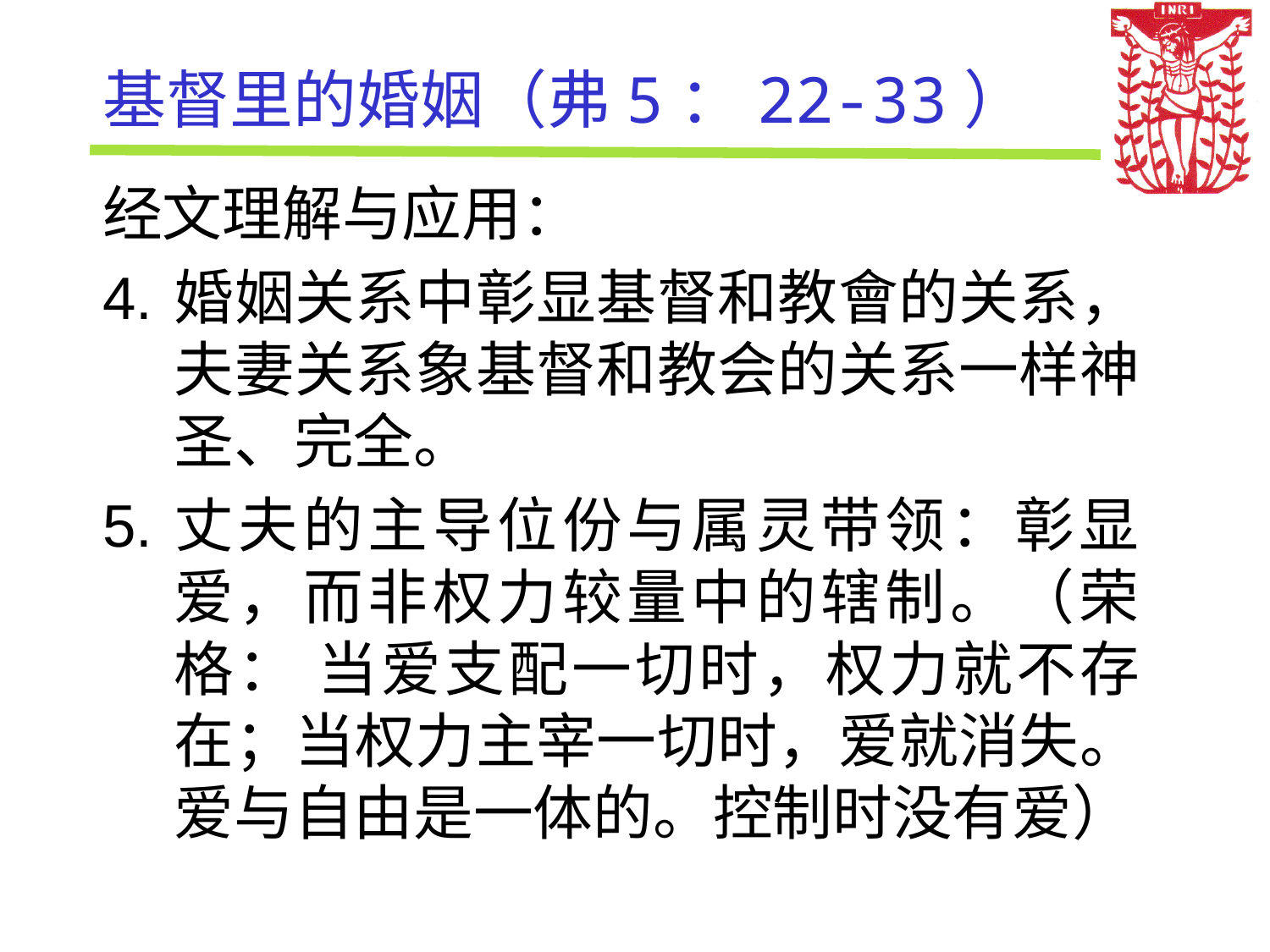

# 基督里的婚姻（弗5：22-33）
经文理解与应用：
婚姻关系中彰显基督和教會的关系，夫妻关系象基督和教会的关系一样神圣、完全。
丈夫的主导位份与属灵带领：彰显爱，而非权力较量中的辖制。（荣格： 当爱支配一切时，权力就不存在；当权力主宰一切时，爱就消失。爱与自由是一体的。控制时没有爱）